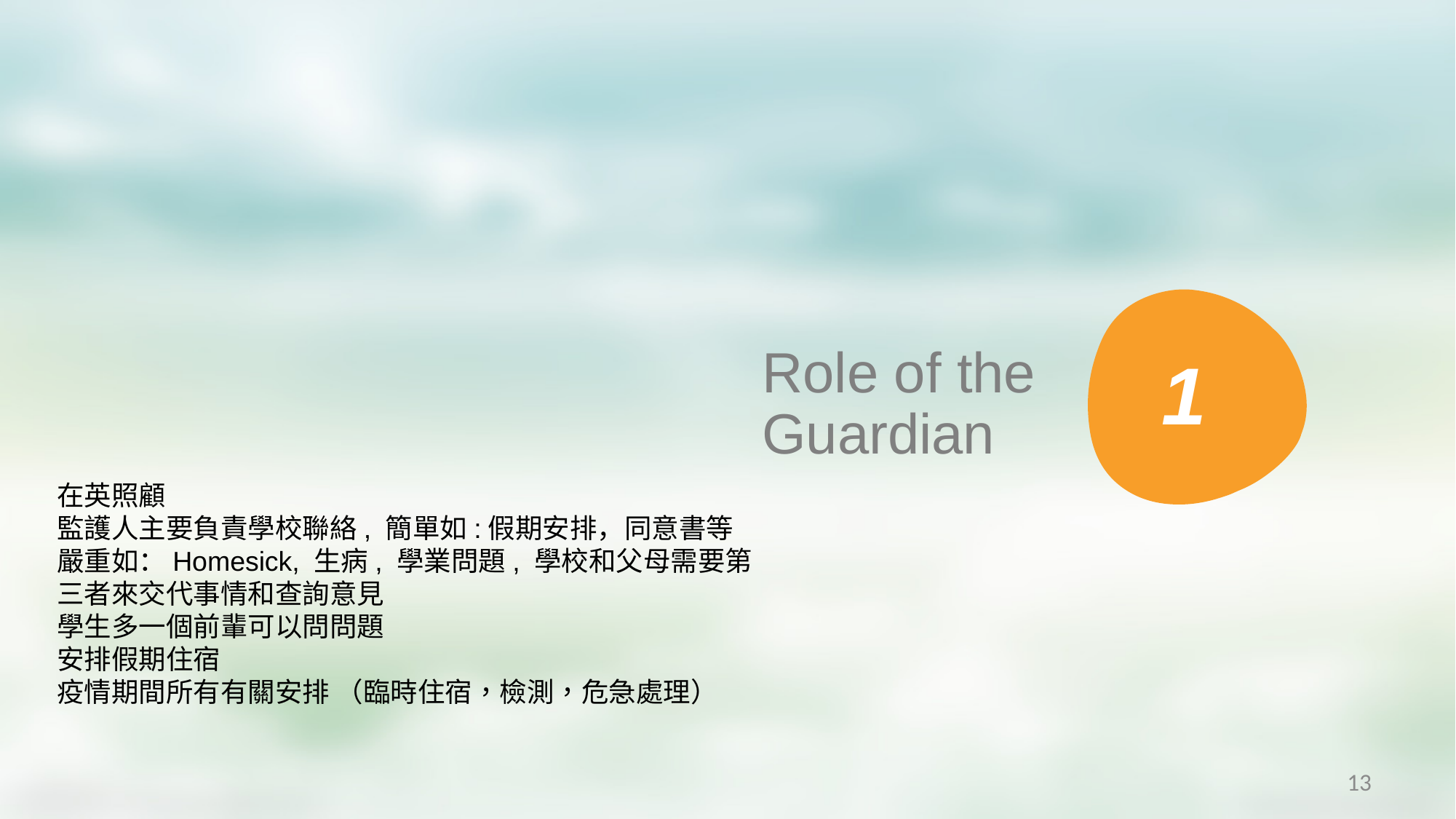

Role of the Guardian
1
在英照顧
監護人主要負責學校聯絡, 簡單如:假期安排，同意書等
嚴重如：Homesick, 生病, 學業問題, 學校和父母需要第三者來交代事情和查詢意見
學生多一個前輩可以問問題
安排假期住宿
疫情期間所有有關安排 （臨時住宿，檢測，危急處理）
13